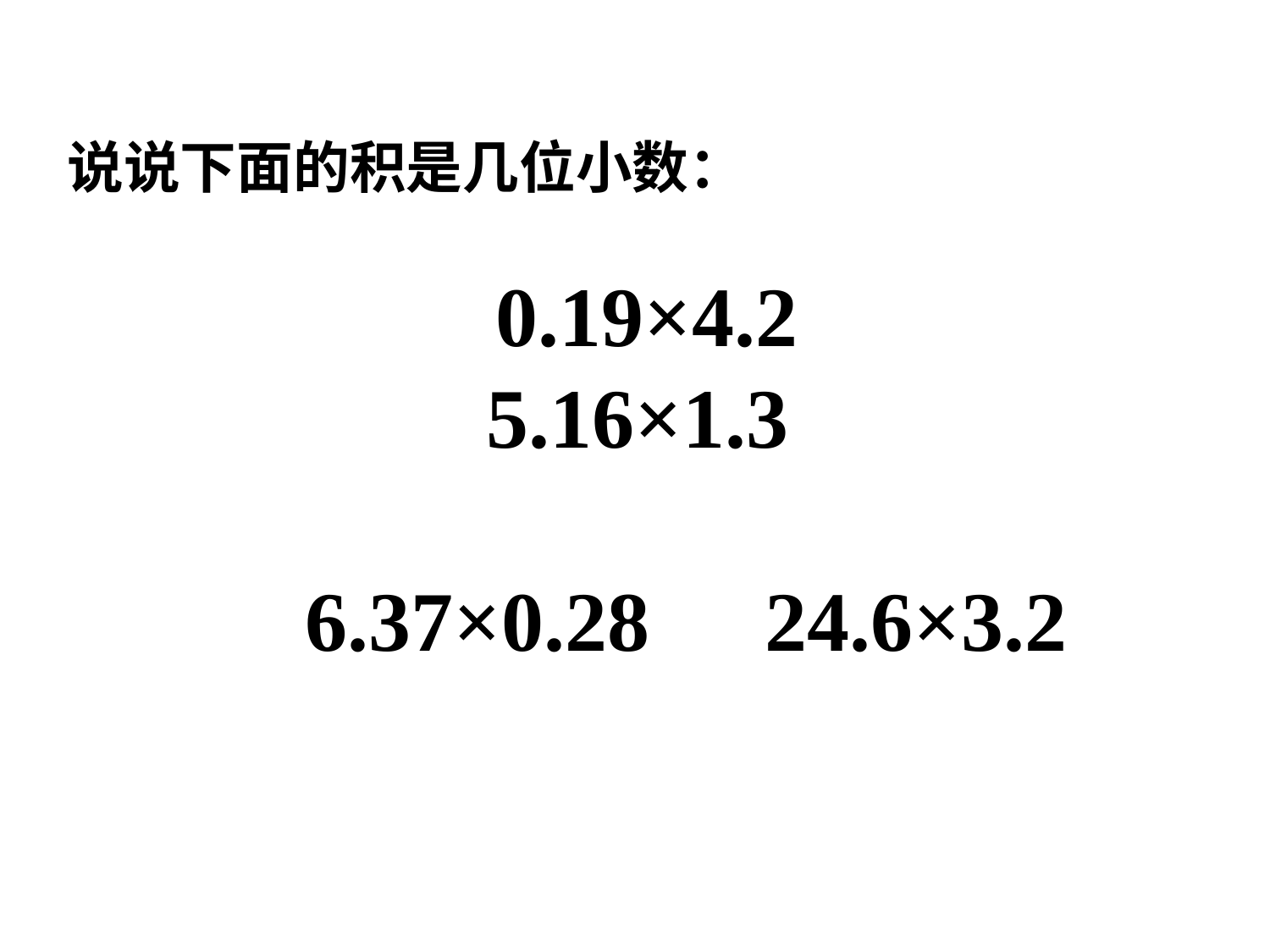

说说下面的积是几位小数：
          0.19×4.2       5.16×1.3

    6.37×0.28     24.6×3.2